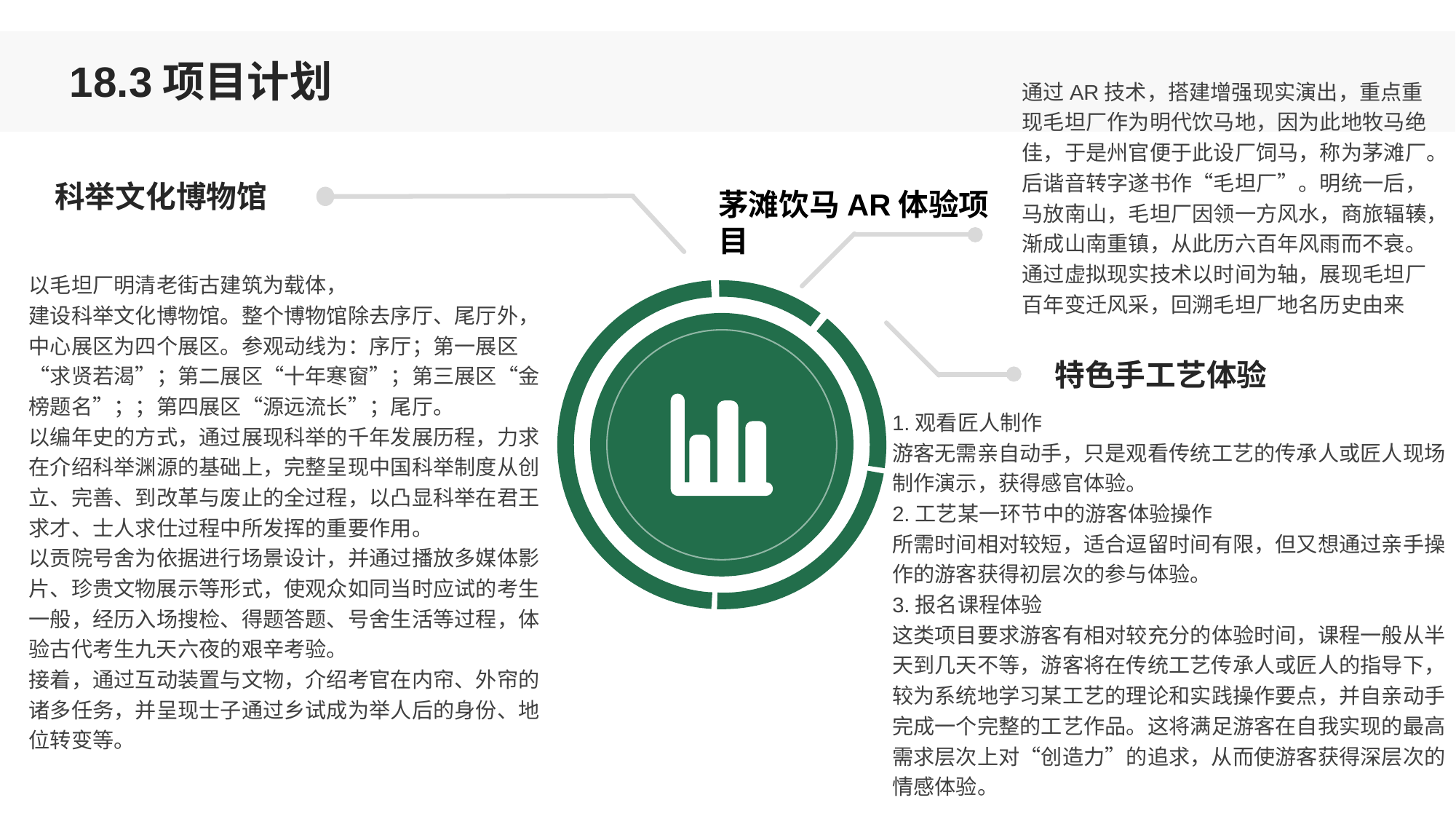

18.3项目计划
通过AR技术，搭建增强现实演出，重点重现毛坦厂作为明代饮马地，因为此地牧马绝佳，于是州官便于此设厂饲马，称为茅滩厂。后谐音转字遂书作“毛坦厂”。明统一后，马放南山，毛坦厂因领一方风水，商旅辐辏，渐成山南重镇，从此历六百年风雨而不衰。通过虚拟现实技术以时间为轴，展现毛坦厂百年变迁风采，回溯毛坦厂地名历史由来
科举文化博物馆
茅滩饮马AR体验项目

以毛坦厂明清老街古建筑为载体，
建设科举文化博物馆。整个博物馆除去序厅、尾厅外，中心展区为四个展区。参观动线为：序厅；第一展区“求贤若渴”；第二展区“十年寒窗”；第三展区“金榜题名”；；第四展区“源远流长”；尾厅。
以编年史的方式，通过展现科举的千年发展历程，力求在介绍科举渊源的基础上，完整呈现中国科举制度从创立、完善、到改革与废止的全过程，以凸显科举在君王求才、士人求仕过程中所发挥的重要作用。
以贡院号舍为依据进行场景设计，并通过播放多媒体影片、珍贵文物展示等形式，使观众如同当时应试的考生一般，经历入场搜检、得题答题、号舍生活等过程，体验古代考生九天六夜的艰辛考验。
接着，通过互动装置与文物，介绍考官在内帘、外帘的诸多任务，并呈现士子通过乡试成为举人后的身份、地位转变等。

特色手工艺体验
1.观看匠人制作
游客无需亲自动手，只是观看传统工艺的传承人或匠人现场制作演示，获得感官体验。
2.工艺某一环节中的游客体验操作
所需时间相对较短，适合逗留时间有限，但又想通过亲手操 作的游客获得初层次的参与体验。
3.报名课程体验
这类项目要求游客有相对较充分的体验时间，课程一般从半天到几天不等，游客将在传统工艺传承人或匠人的指导下，较为系统地学习某工艺的理论和实践操作要点，并自亲动手完成一个完整的工艺作品。这将满足游客在自我实现的最高需求层次上对“创造力”的追求，从而使游客获得深层次的情感体验。